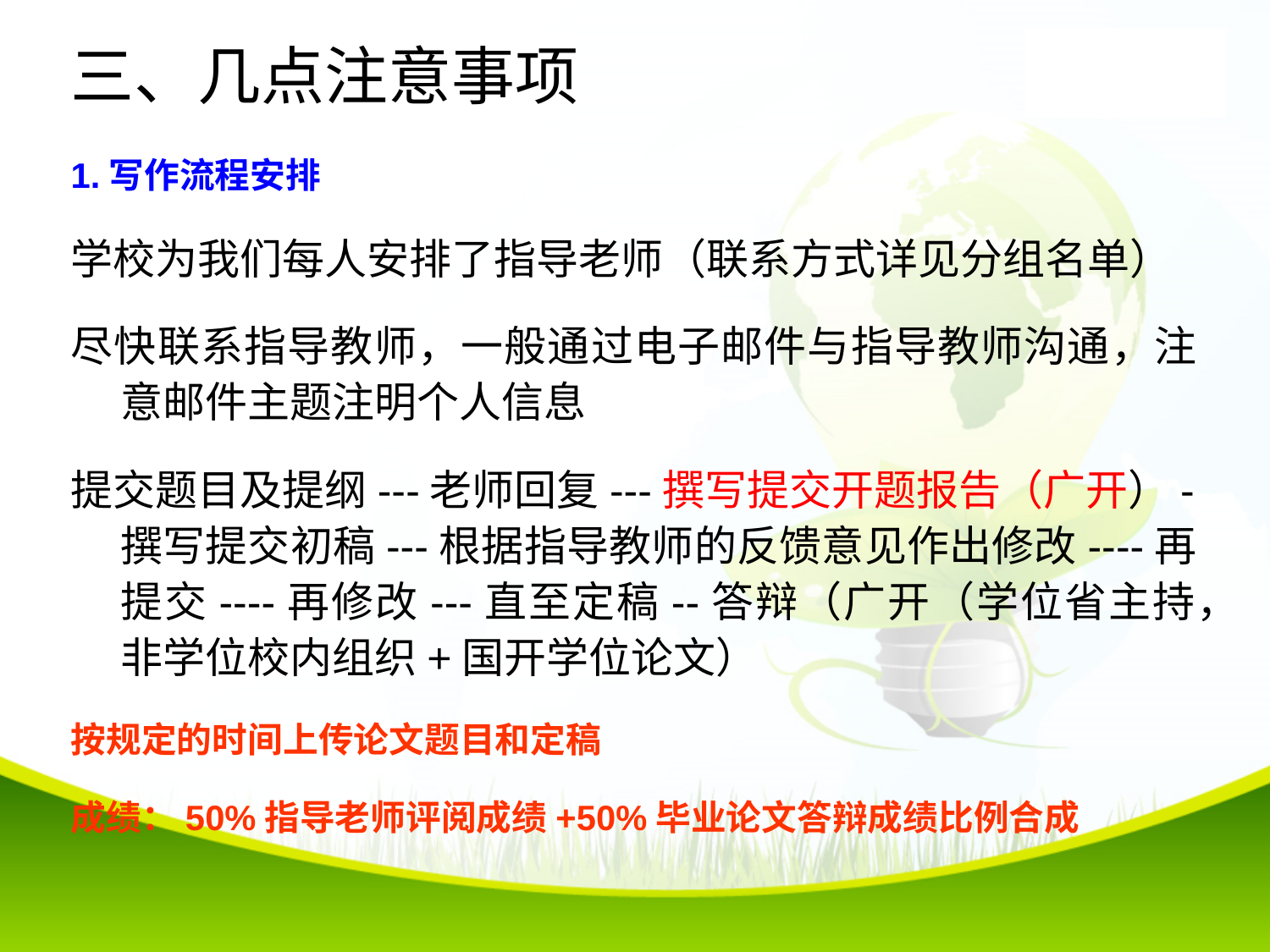

# 三、几点注意事项
1.写作流程安排
学校为我们每人安排了指导老师（联系方式详见分组名单）
尽快联系指导教师，一般通过电子邮件与指导教师沟通，注意邮件主题注明个人信息
提交题目及提纲---老师回复---撰写提交开题报告（广开）-撰写提交初稿---根据指导教师的反馈意见作出修改----再提交----再修改---直至定稿--答辩（广开（学位省主持，非学位校内组织+国开学位论文）
按规定的时间上传论文题目和定稿
成绩：50%指导老师评阅成绩+50%毕业论文答辩成绩比例合成